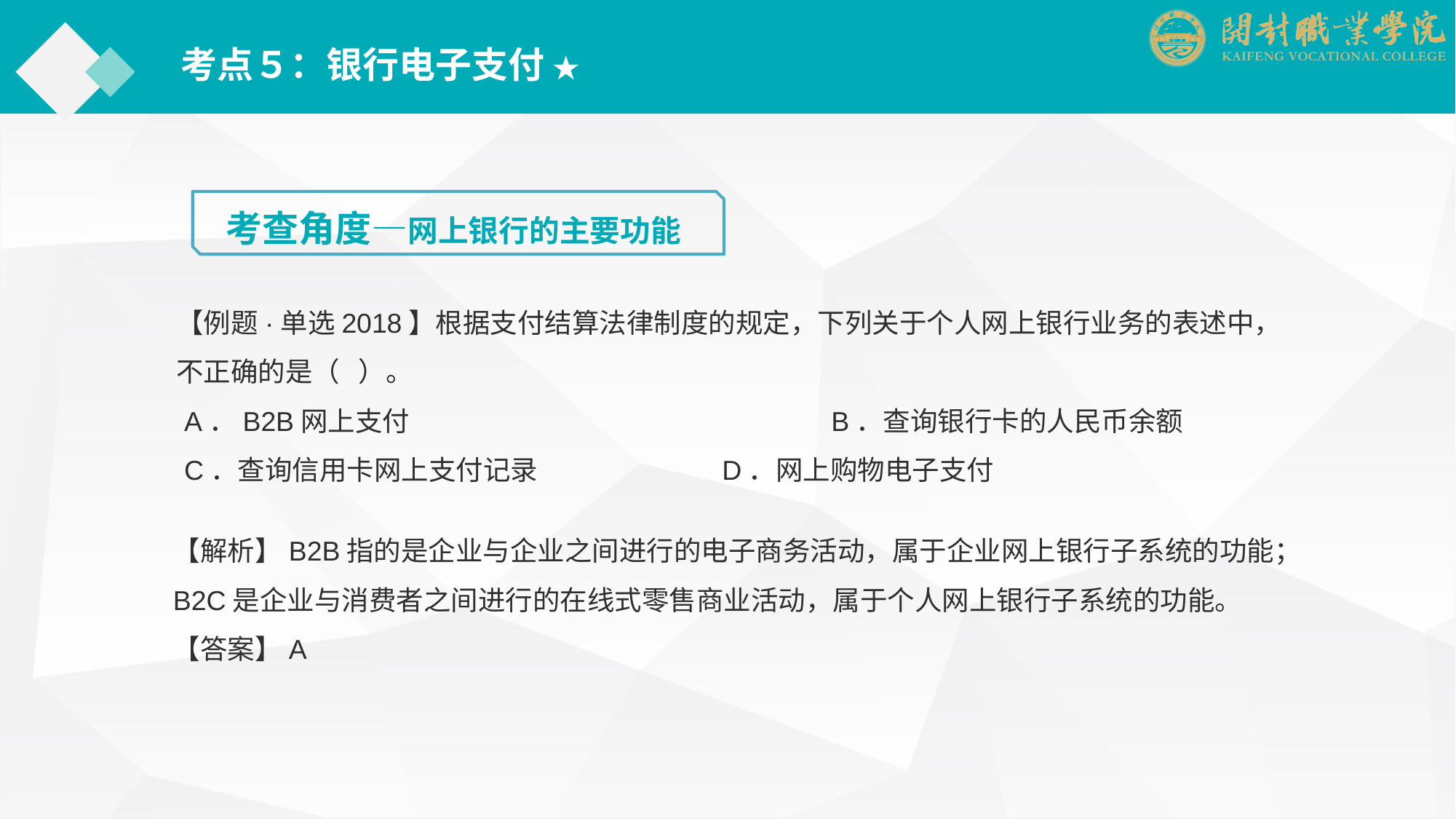

考点５：银行电子支付 ★

考查角度—网上银行的主要功能
【例题·单选2018】根据支付结算法律制度的规定，下列关于个人网上银行业务的表述中，不正确的是（   ）。
 A．B2B网上支付				B．查询银行卡的人民币余额
 C．查询信用卡网上支付记录		D．网上购物电子支付
【解析】B2B指的是企业与企业之间进行的电子商务活动，属于企业网上银行子系统的功能；B2C是企业与消费者之间进行的在线式零售商业活动，属于个人网上银行子系统的功能。
【答案】A